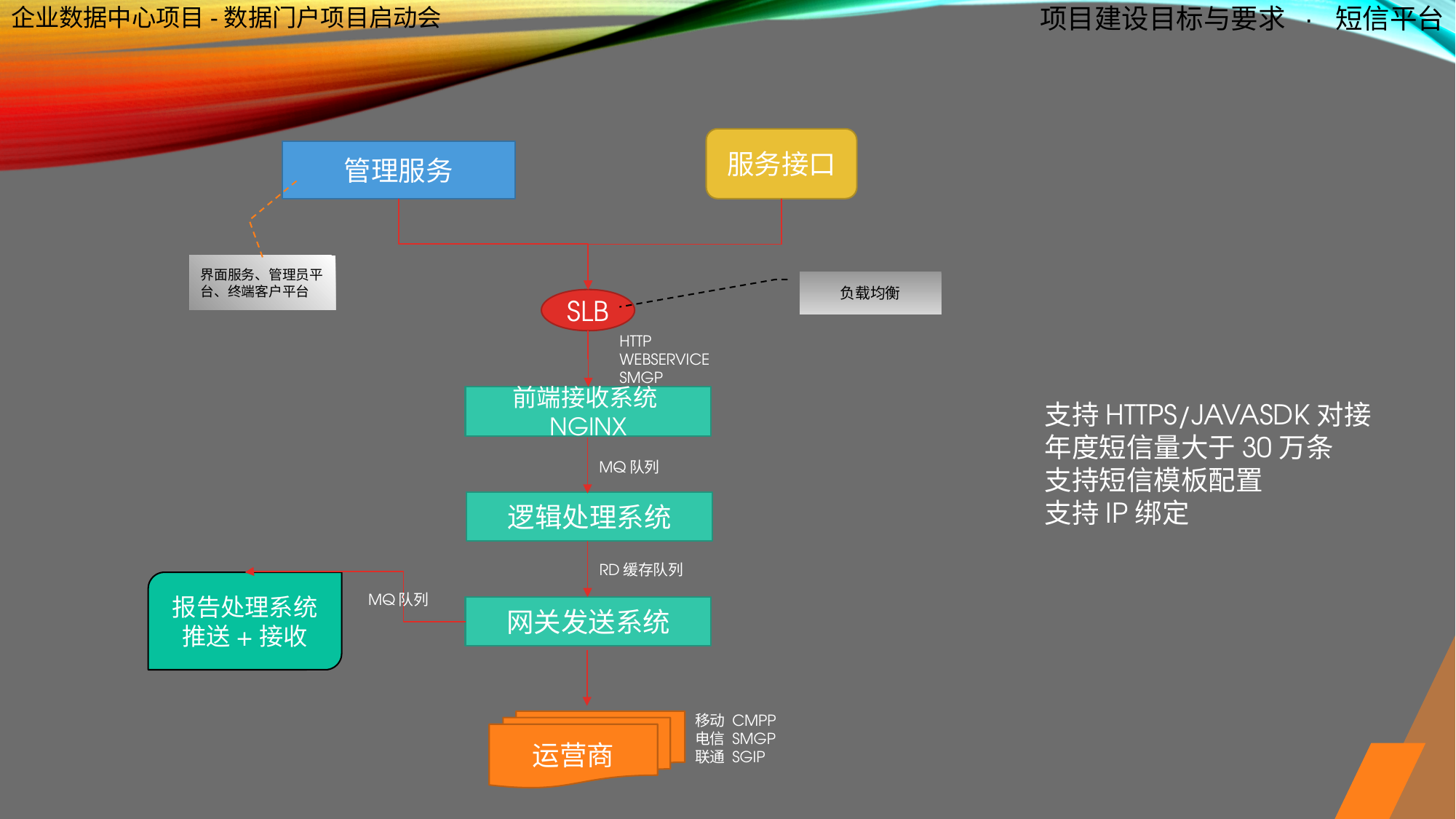

企业数据中心项目-数据门户项目启动会
项目建设目标与要求  ·  短信平台
服务接口
管理服务
界面服务、管理员平台、终端客户平台
负载均衡
SLB
HTTP
WEBSERVICE
SMGP
前端接收系统NGINX
支持HTTPS/JAVASDK对接
年度短信量大于30万条
支持短信模板配置
支持IP绑定
MQ队列
逻辑处理系统
RD缓存队列
报告处理系统 推送+接收
MQ队列
网关发送系统

移动 CMPP
电信 SMGP
联通 SGIP
运营商